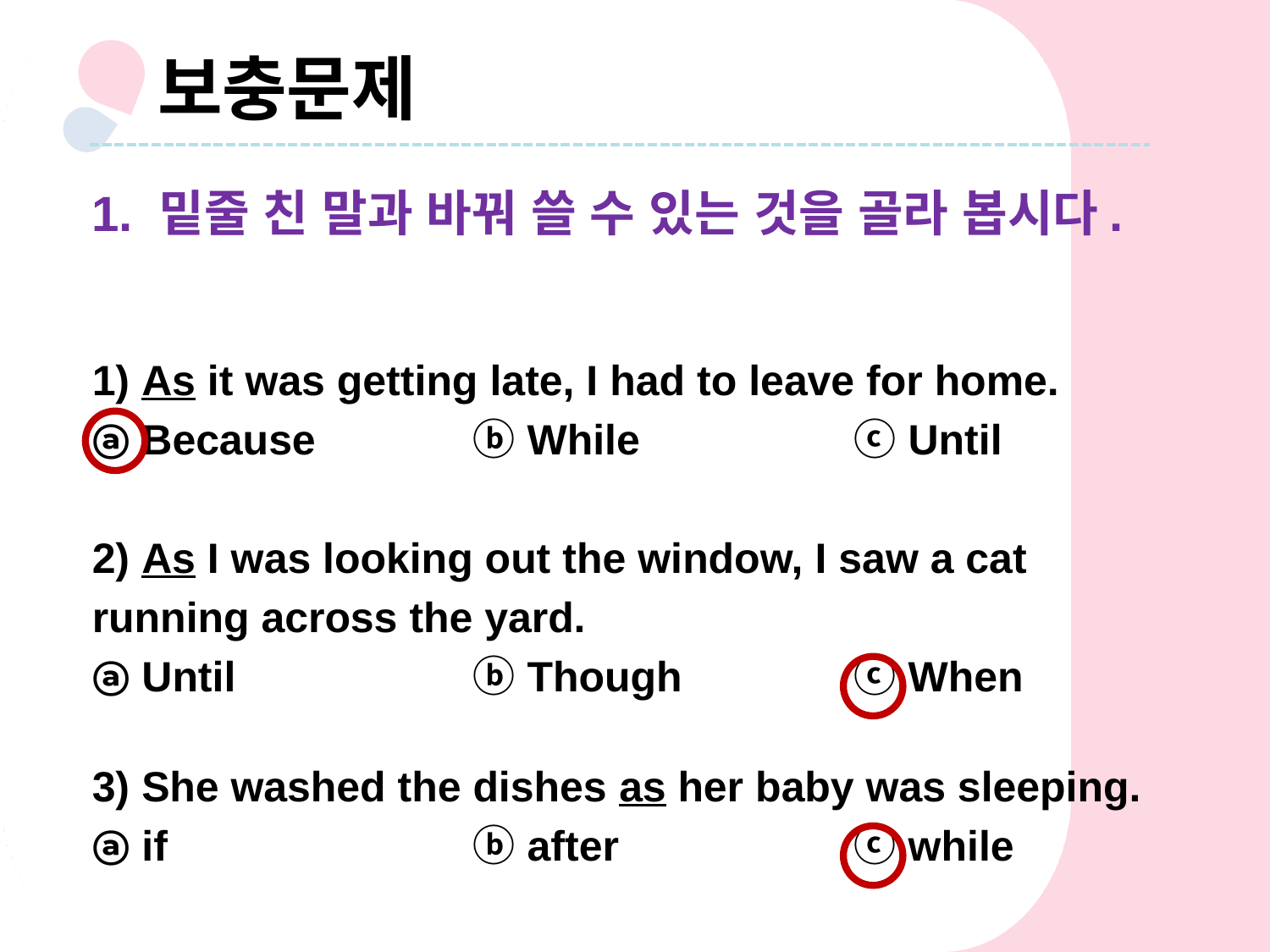

보충문제
1. 밑줄 친 말과 바꿔 쓸 수 있는 것을 골라 봅시다.
1) As it was getting late, I had to leave for home.
ⓐ Because 		ⓑ While		ⓒ Until

2) As I was looking out the window, I saw a cat
running across the yard.
ⓐ Until 		ⓑ Though		ⓒ When
3) She washed the dishes as her baby was sleeping.
ⓐ if			ⓑ after		ⓒ while